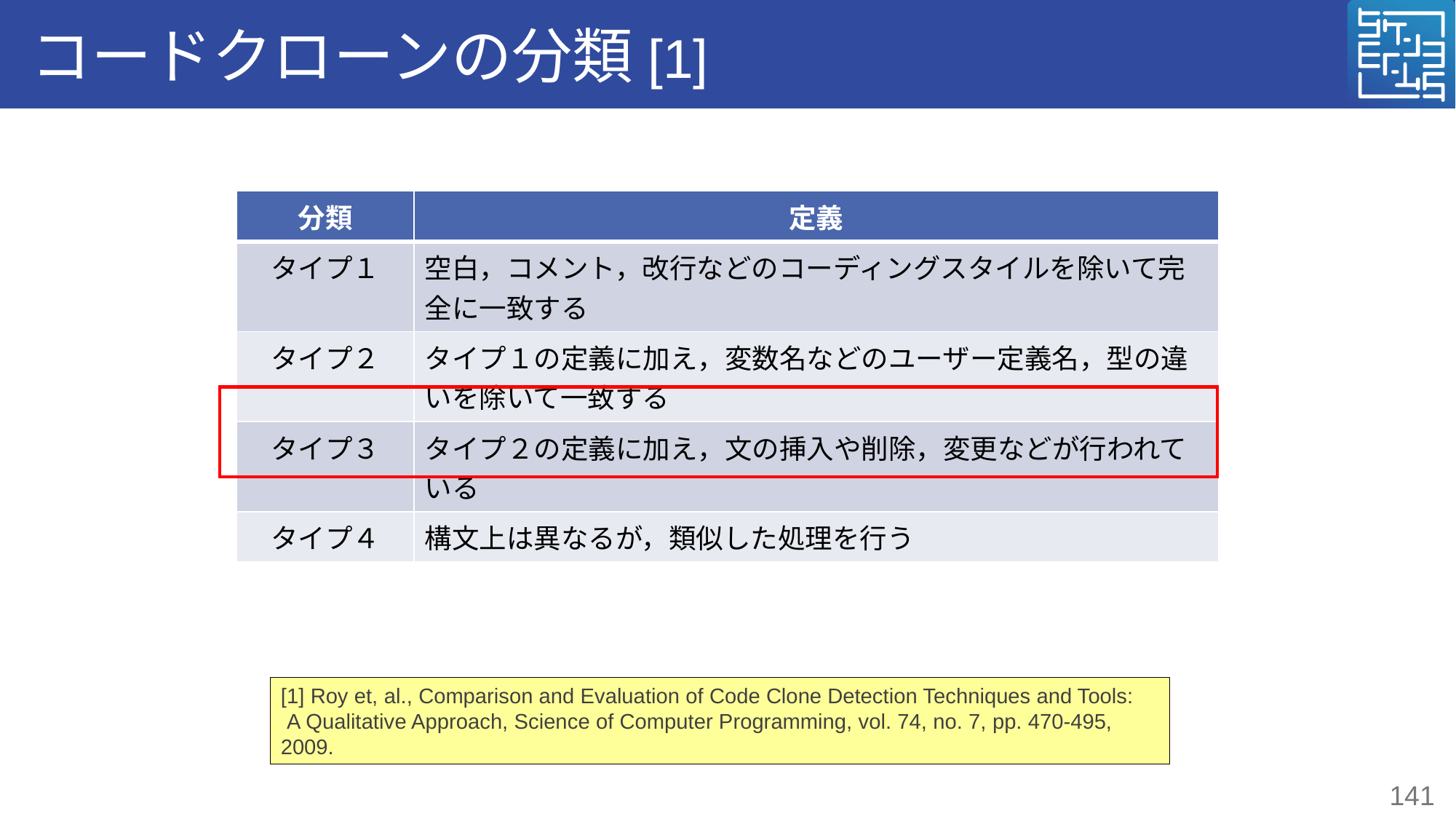

# コードクローンの分類[1]
| 分類 | 定義 |
| --- | --- |
| タイプ１ | 空白，コメント，改行などのコーディングスタイルを除いて完全に一致する |
| タイプ２ | タイプ１の定義に加え，変数名などのユーザー定義名，型の違いを除いて一致する |
| タイプ３ | タイプ２の定義に加え，文の挿入や削除，変更などが行われている |
| タイプ４ | 構文上は異なるが，類似した処理を行う |

[1] Roy et, al., Comparison and Evaluation of Code Clone Detection Techniques and Tools:
 A Qualitative Approach, Science of Computer Programming, vol. 74, no. 7, pp. 470-495, 2009.
141